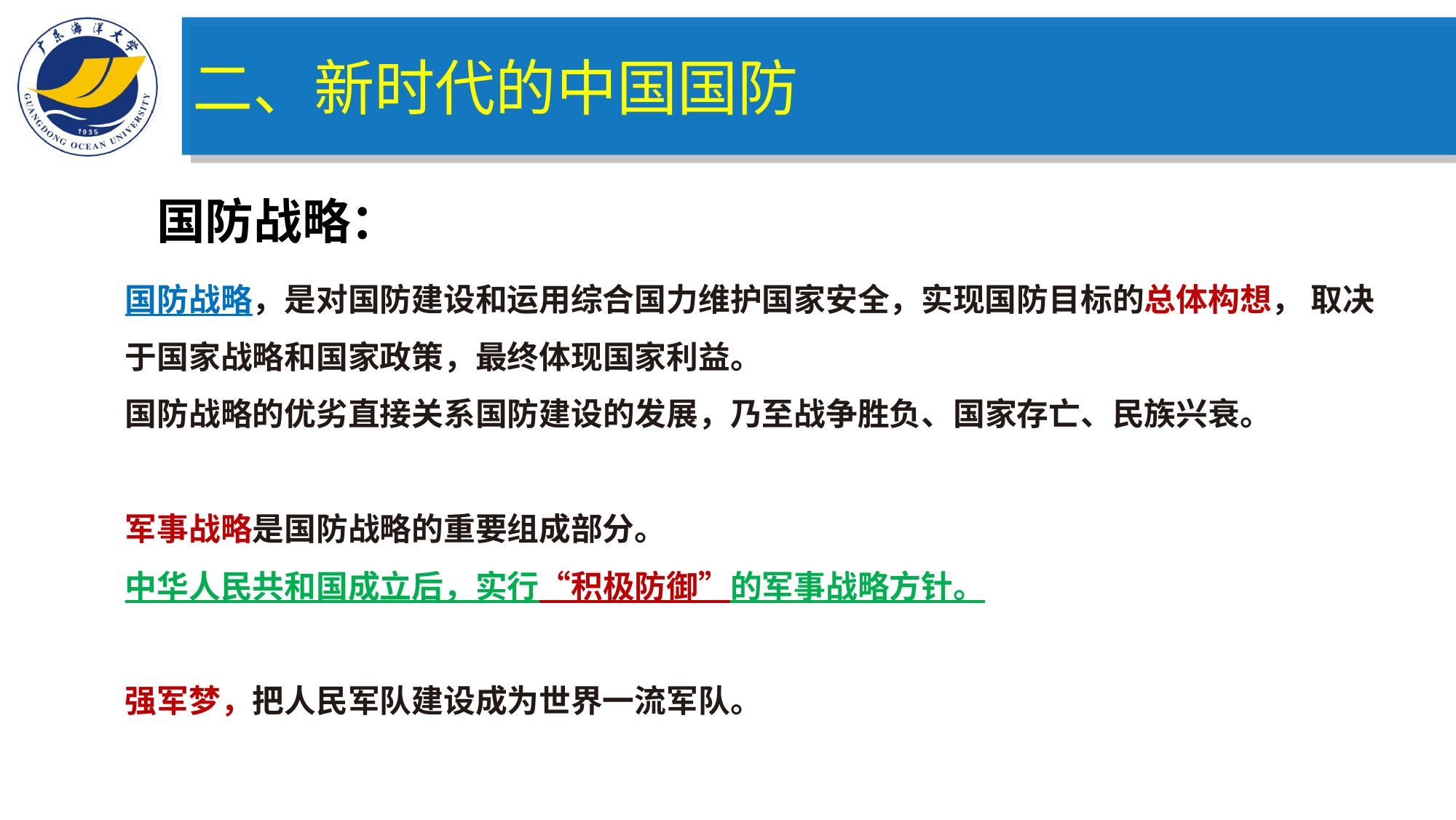

二、新时代的中国国防
国防战略：
国防战略，是对国防建设和运用综合国力维护国家安全，实现国防目标的总体构想， 取决于国家战略和国家政策，最终体现国家利益。
国防战略的优劣直接关系国防建设的发展，乃至战争胜负、国家存亡、民族兴衰。

军事战略是国防战略的重要组成部分。
中华人民共和国成立后，实行“积极防御”的军事战略方针。

强军梦，把人民军队建设成为世界一流军队。